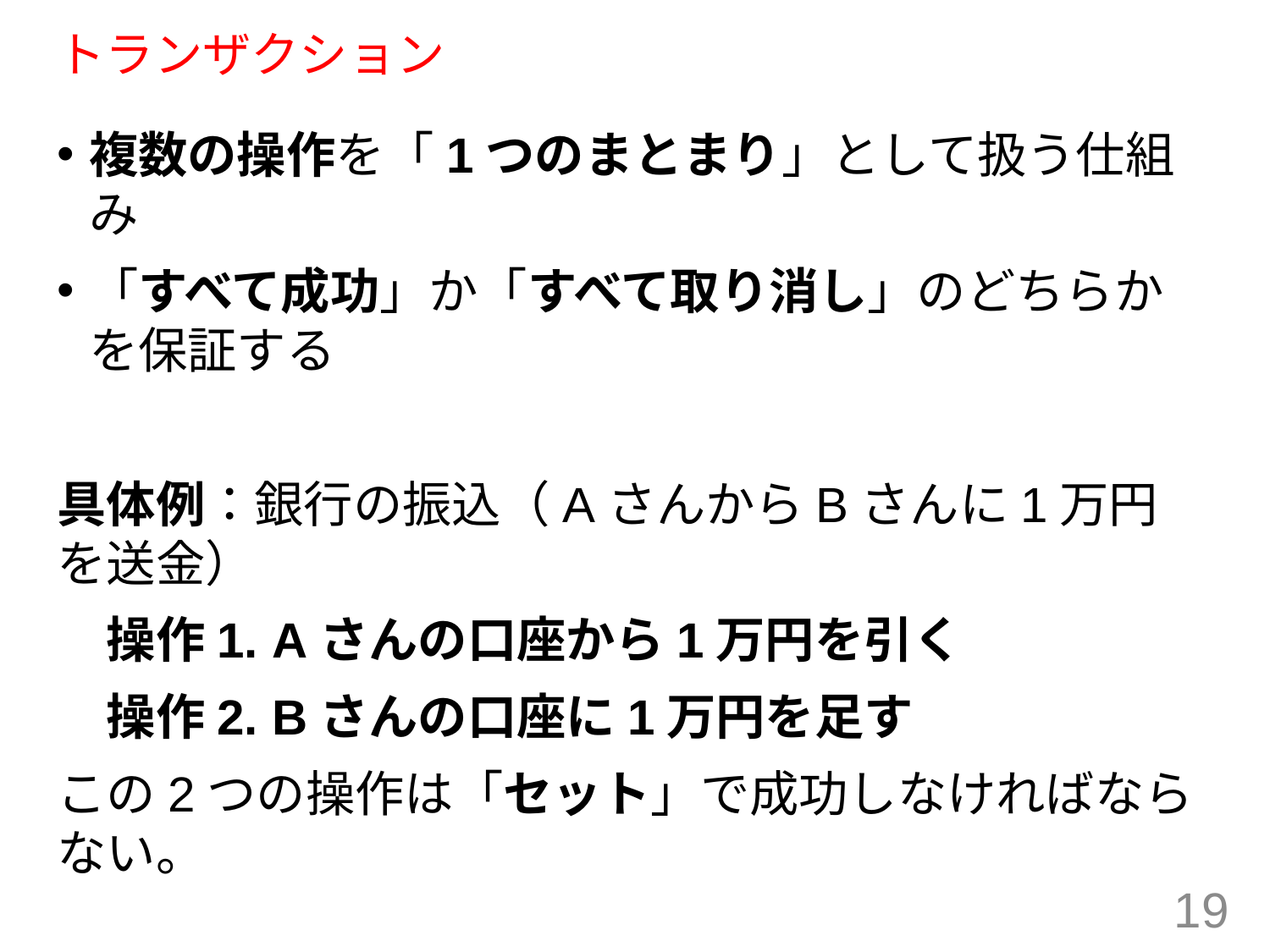

# トランザクション
複数の操作を「1つのまとまり」として扱う仕組み
「すべて成功」か「すべて取り消し」のどちらかを保証する

具体例：銀行の振込（AさんからBさんに1万円を送金）
　操作1. Aさんの口座から1万円を引く
　操作2. Bさんの口座に1万円を足す
この2つの操作は「セット」で成功しなければならない。

19